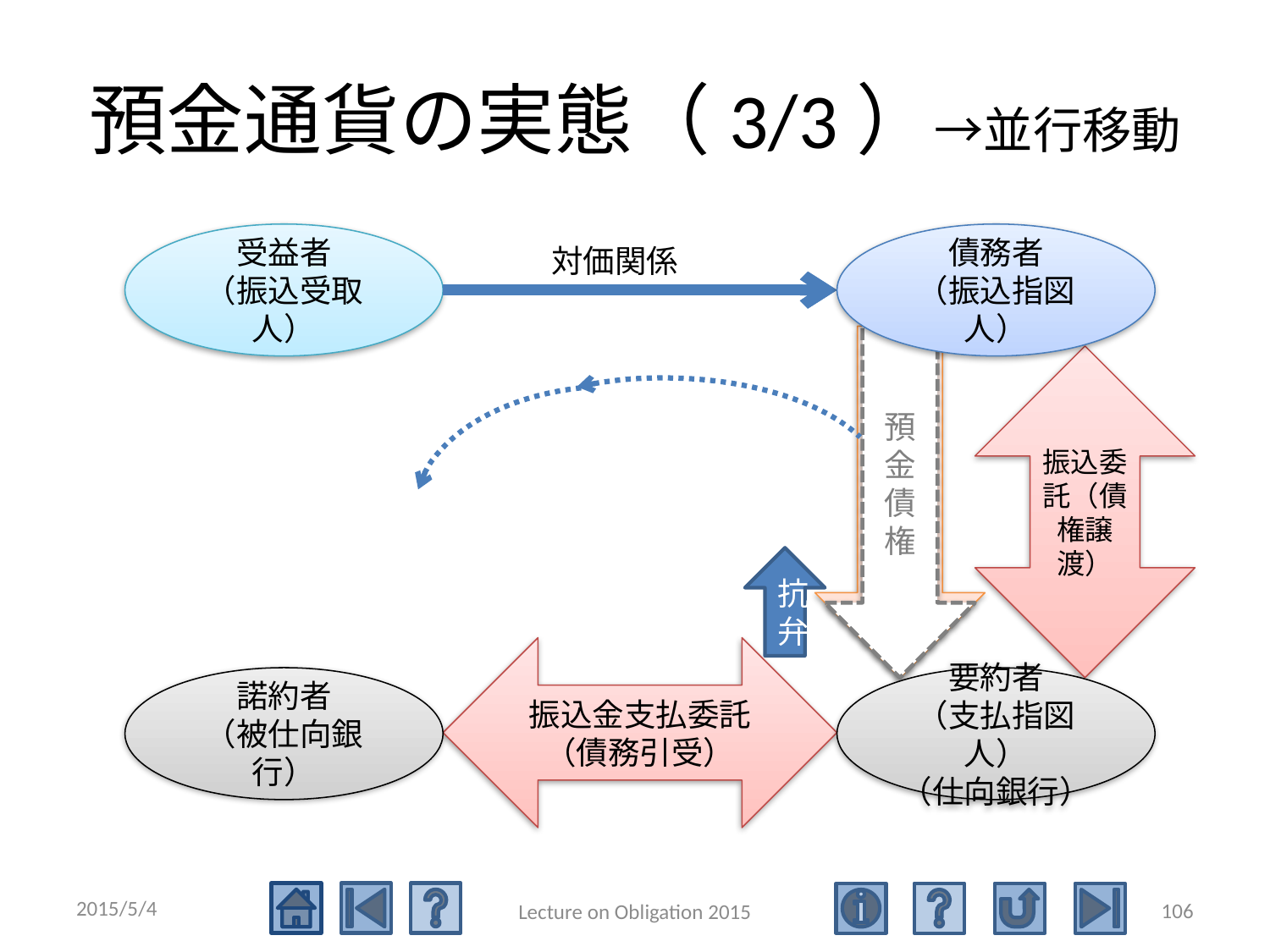

# 預金通貨の実態（3/3）→並行移動
受益者
（振込受取人）
債務者
（振込指図人）
対価関係
預金債権
預金債権
振込委託（債権譲渡）

抗弁
振込金支払委託
（債務引受）
諾約者
（被仕向銀行）
要約者
（支払指図人）
（仕向銀行）
2015/5/4
106
Lecture on Obligation 2015